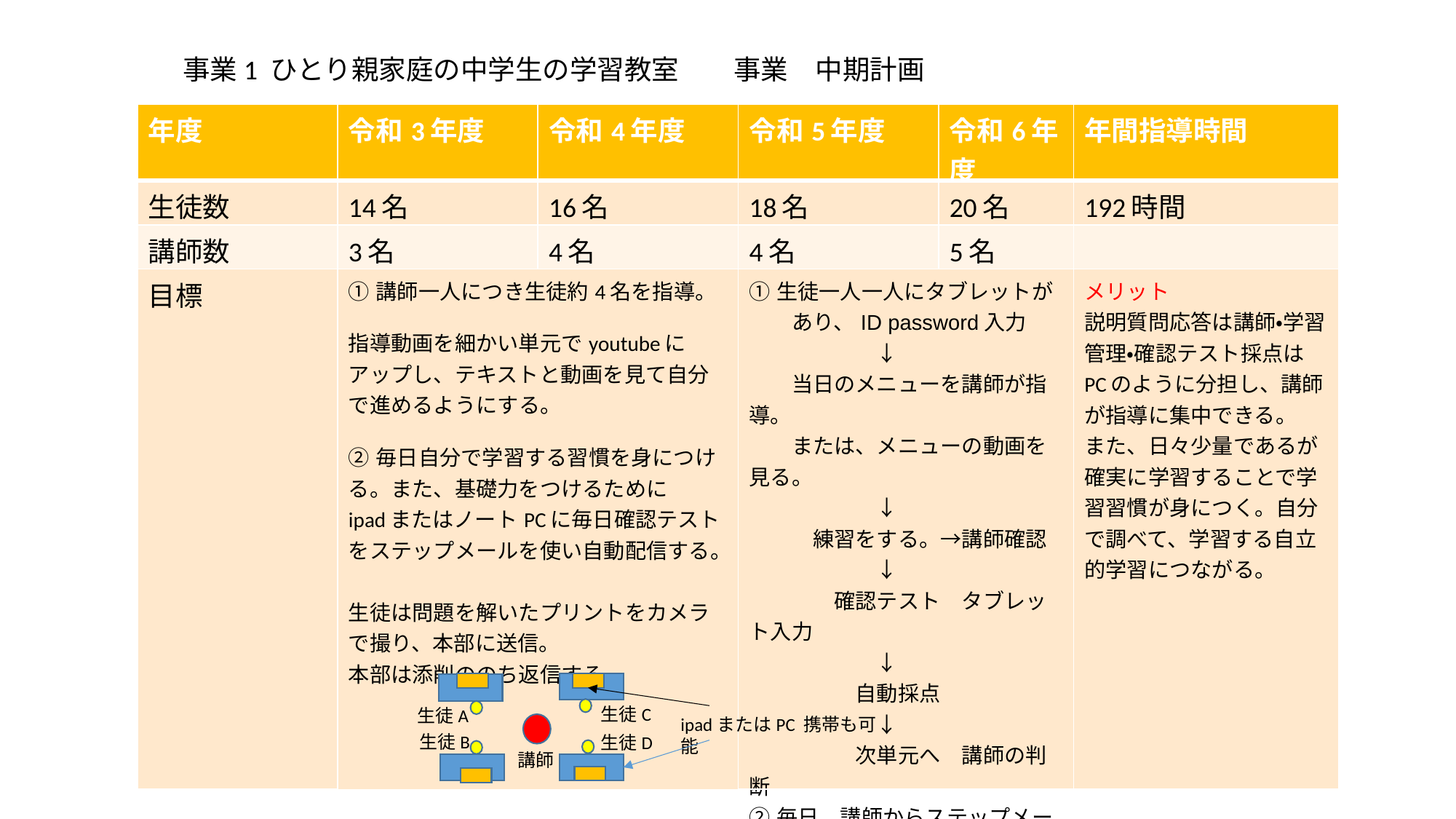

事業1 ひとり親家庭の中学生の学習教室　　事業　中期計画
| 年度 | 令和3年度 | 令和4年度 | 令和5年度 | 令和6年度 | 年間指導時間 |
| --- | --- | --- | --- | --- | --- |
| 生徒数 | 14名 | 16名 | 18名 | 20名 | 192時間 |
| 講師数 | 3名 | 4名 | 4名 | 5名 |  |
| 目標 | ①講師一人につき生徒約4名を指導。 指導動画を細かい単元でyoutubeにアップし、テキストと動画を見て自分で進めるようにする。 ②毎日自分で学習する習慣を身につける。また、基礎力をつけるために ipadまたはノートPCに毎日確認テストをステップメールを使い自動配信する。 　 生徒は問題を解いたプリントをカメラで撮り、本部に送信。 本部は添削ののち返信する。 |  | ①生徒一人一人にタブレットが 　　あり、ID password入力 　　　　　　↓ 　　当日のメニューを講師が指導。 　　または、メニューの動画を見る。 　　　　　　↓ 　　　練習をする。→講師確認 　　　　　　↓ 　　　　確認テスト　タブレット入力 　　　　　　↓ 　　　　　自動採点 　　　　　　↓ 　　　　　次単元へ　講師の判断 ②毎日　講師からステップメールが送られ、プリント少量を解く |  | メリット 説明質問応答は講師・学習管理・確認テスト採点はPCのように分担し、講師が指導に集中できる。 また、日々少量であるが確実に学習することで学習習慣が身につく。自分で調べて、学習する自立的学習につながる。 |

生徒C
生徒A

ipadまたはPC 携帯も可能

生徒B
生徒D

講師